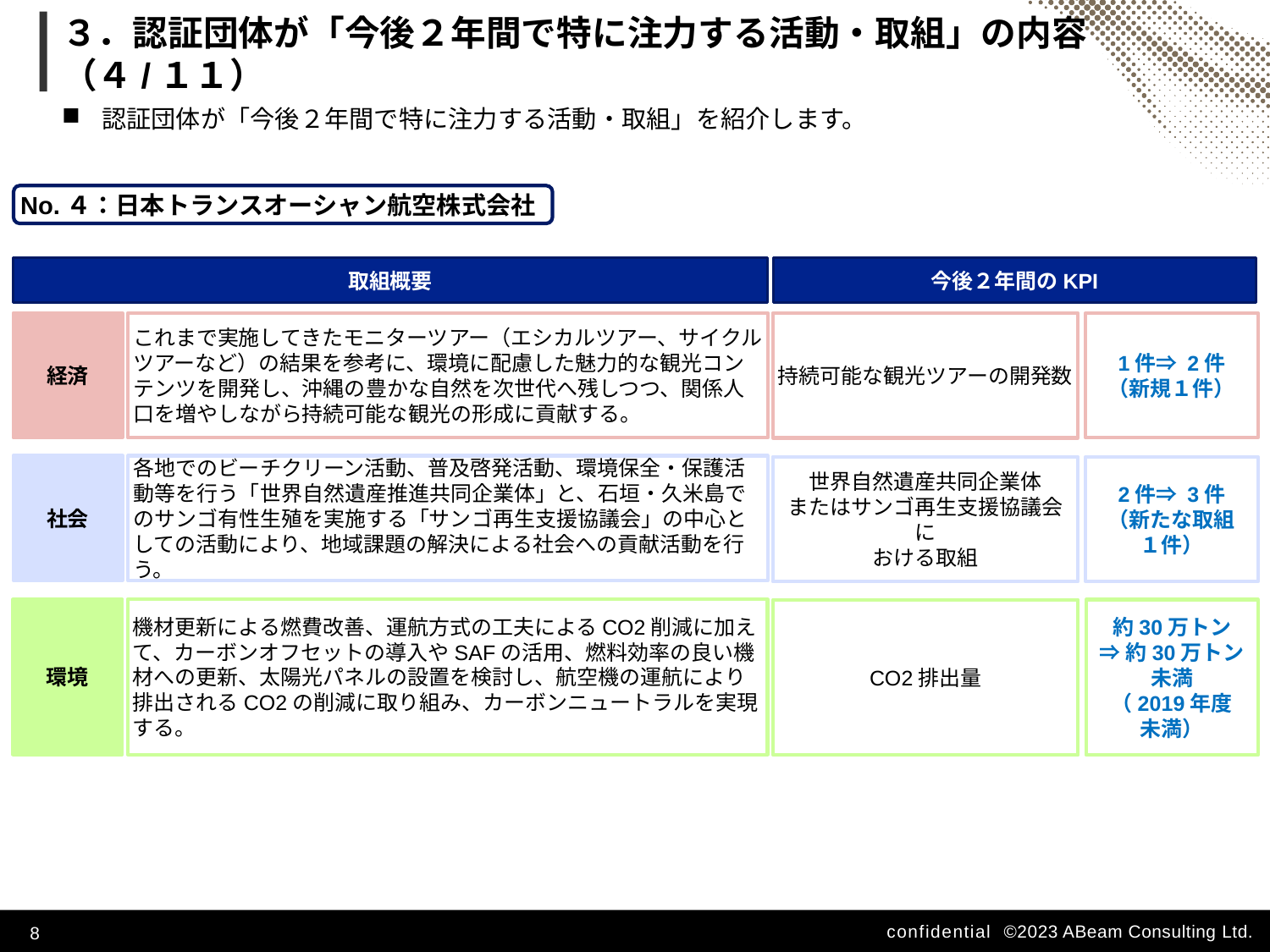

# ３．認証団体が「今後２年間で特に注力する活動・取組」の内容（４/１１）
認証団体が「今後２年間で特に注力する活動・取組」を紹介します。
No.４：日本トランスオーシャン航空株式会社
取組概要
今後２年間のKPI
経済
これまで実施してきたモニターツアー（エシカルツアー、サイクルツアーなど）の結果を参考に、環境に配慮した魅力的な観光コンテンツを開発し、沖縄の豊かな自然を次世代へ残しつつ、関係人口を増やしながら持続可能な観光の形成に貢献する。
1件⇒ 2件
（新規１件）
持続可能な観光ツアーの開発数
社会
各地でのビーチクリーン活動、普及啓発活動、環境保全・保護活動等を行う「世界自然遺産推進共同企業体」と、石垣・久米島でのサンゴ有性生殖を実施する「サンゴ再生支援協議会」の中心としての活動により、地域課題の解決による社会への貢献活動を行う。
2件⇒ 3件
（新たな取組
１件）
世界自然遺産共同企業体
またはサンゴ再生支援協議会に
おける取組
環境
機材更新による燃費改善、運航方式の工夫によるCO2削減に加えて、カーボンオフセットの導入やSAFの活用、燃料効率の良い機材への更新、太陽光パネルの設置を検討し、航空機の運航により排出されるCO2の削減に取り組み、カーボンニュートラルを実現する。
約30万トン
⇒約30万トン
未満
（2019年度
未満）
CO2排出量